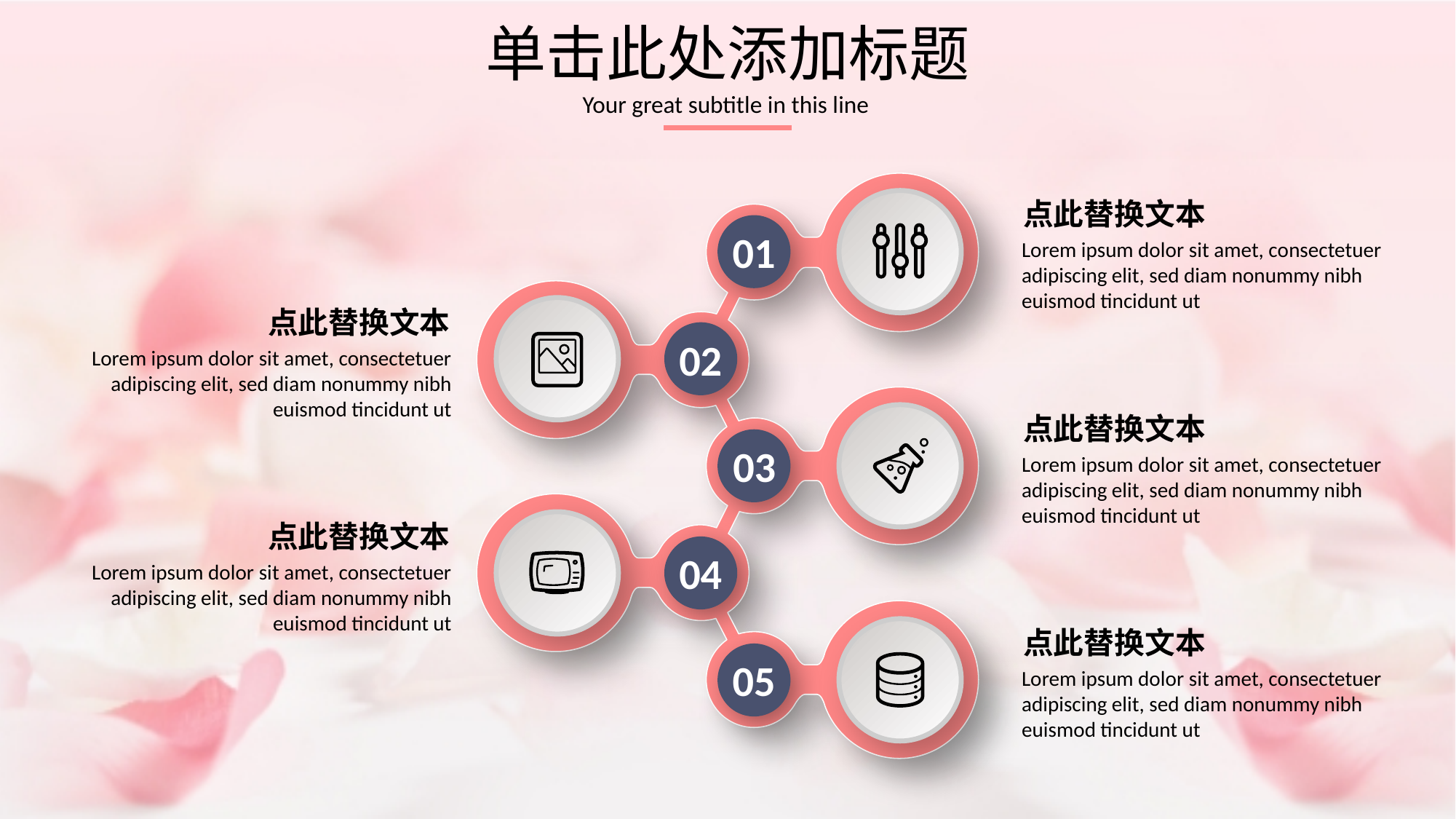

单击此处添加标题
Your great subtitle in this line

01

02

03

04

05

点此替换文本
Lorem ipsum dolor sit amet, consectetuer adipiscing elit, sed diam nonummy nibh euismod tincidunt ut
点此替换文本
Lorem ipsum dolor sit amet, consectetuer adipiscing elit, sed diam nonummy nibh euismod tincidunt ut
点此替换文本
Lorem ipsum dolor sit amet, consectetuer adipiscing elit, sed diam nonummy nibh euismod tincidunt ut
点此替换文本
Lorem ipsum dolor sit amet, consectetuer adipiscing elit, sed diam nonummy nibh euismod tincidunt ut
点此替换文本
Lorem ipsum dolor sit amet, consectetuer adipiscing elit, sed diam nonummy nibh euismod tincidunt ut